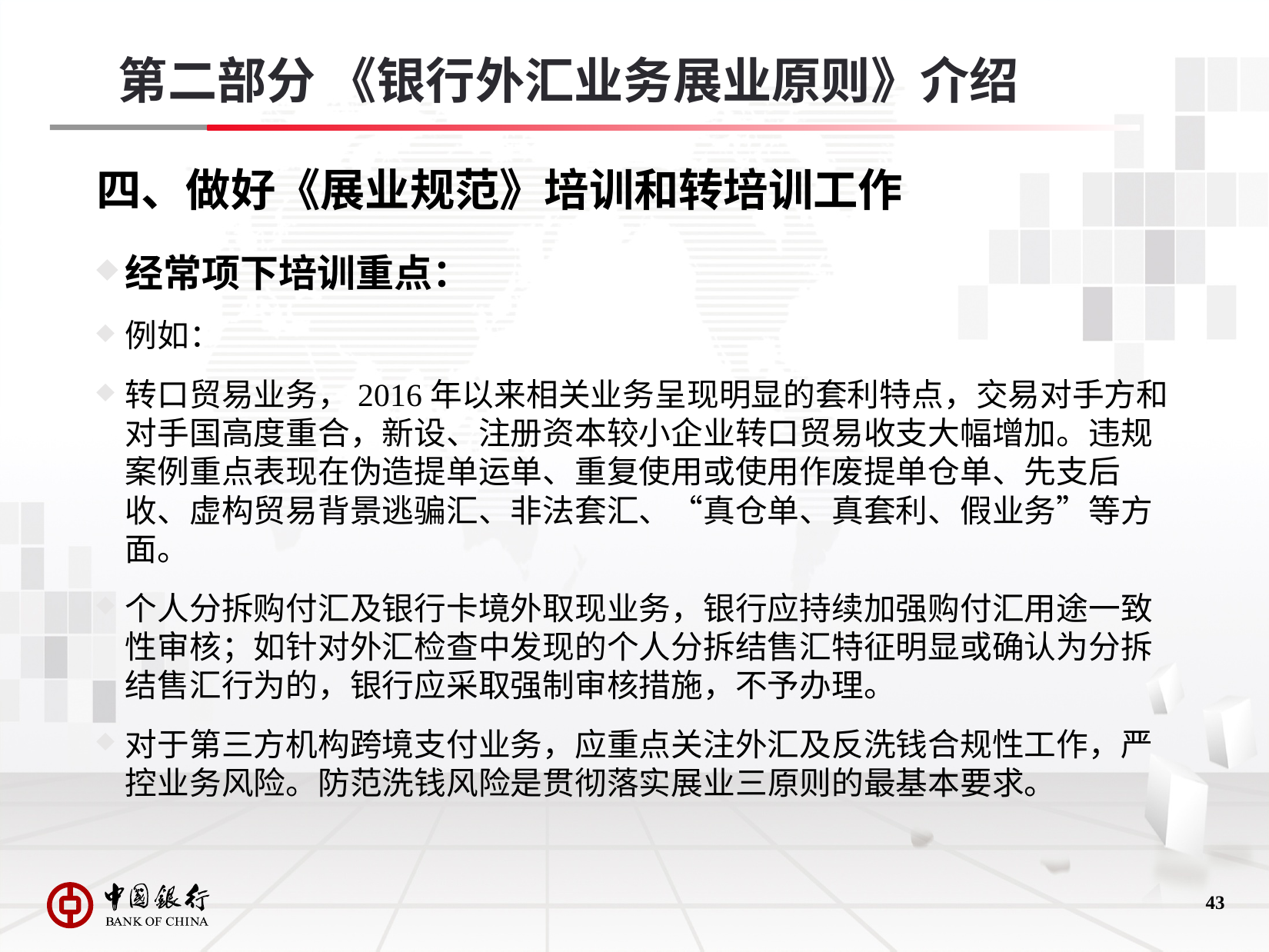

第二部分 《银行外汇业务展业原则》介绍
# 四、做好《展业规范》培训和转培训工作
经常项下培训重点：
例如：
转口贸易业务，2016年以来相关业务呈现明显的套利特点，交易对手方和对手国高度重合，新设、注册资本较小企业转口贸易收支大幅增加。违规案例重点表现在伪造提单运单、重复使用或使用作废提单仓单、先支后收、虚构贸易背景逃骗汇、非法套汇、“真仓单、真套利、假业务”等方面。
个人分拆购付汇及银行卡境外取现业务，银行应持续加强购付汇用途一致性审核；如针对外汇检查中发现的个人分拆结售汇特征明显或确认为分拆结售汇行为的，银行应采取强制审核措施，不予办理。
对于第三方机构跨境支付业务，应重点关注外汇及反洗钱合规性工作，严控业务风险。防范洗钱风险是贯彻落实展业三原则的最基本要求。

43